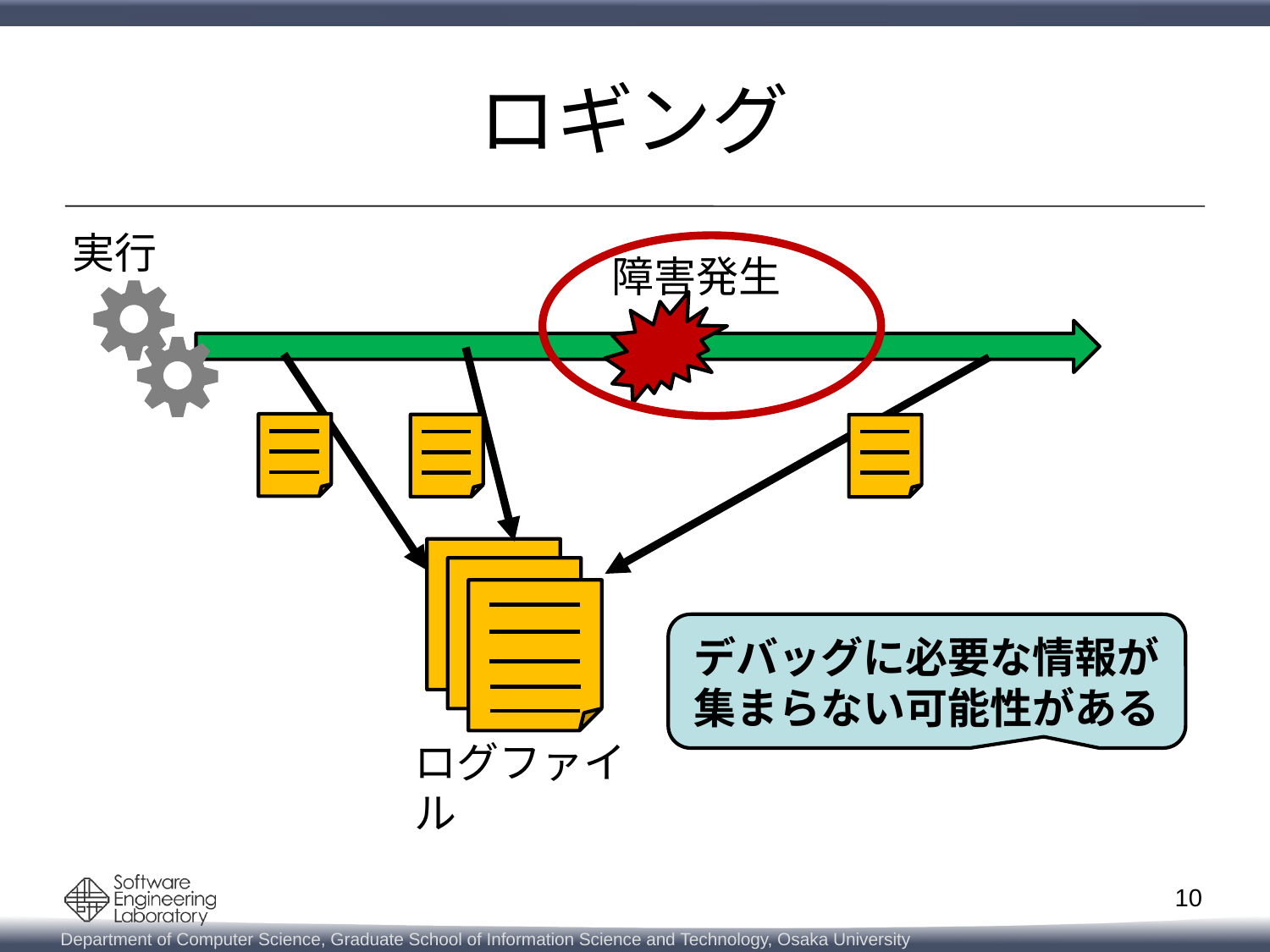

# ロギング
実行

障害発生

デバッグに必要な情報が集まらない可能性がある
ログファイル
10